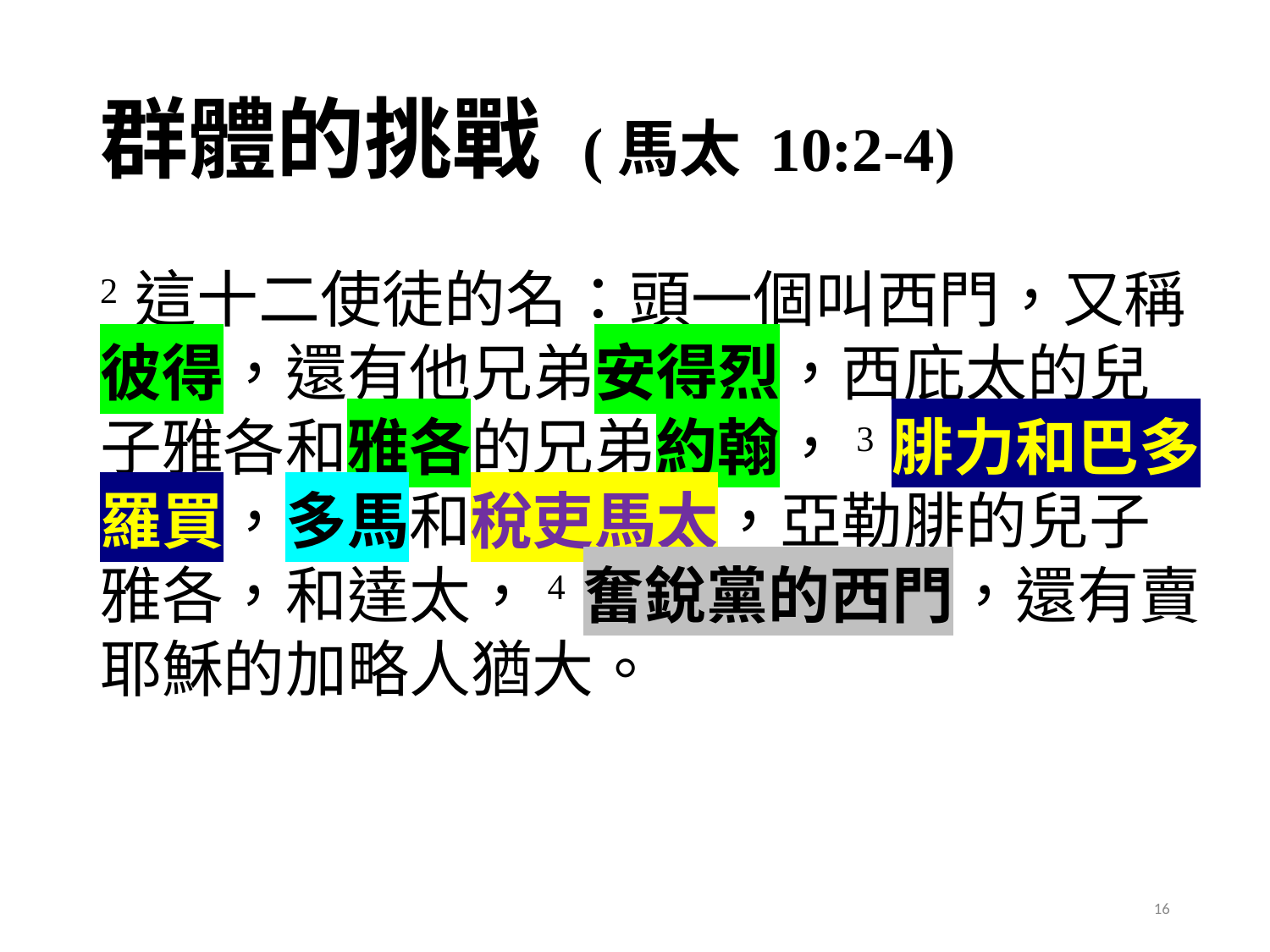

# 群體的挑戰 (馬太 10:2-4)
2 這十二使徒的名：頭一個叫西門，又稱彼得，還有他兄弟安得烈，西庇太的兒子雅各和雅各的兄弟約翰，3 腓力和巴多羅買，多馬和稅吏馬太，亞勒腓的兒子雅各，和達太，4 奮銳黨的西門，還有賣耶穌的加略人猶大。
16